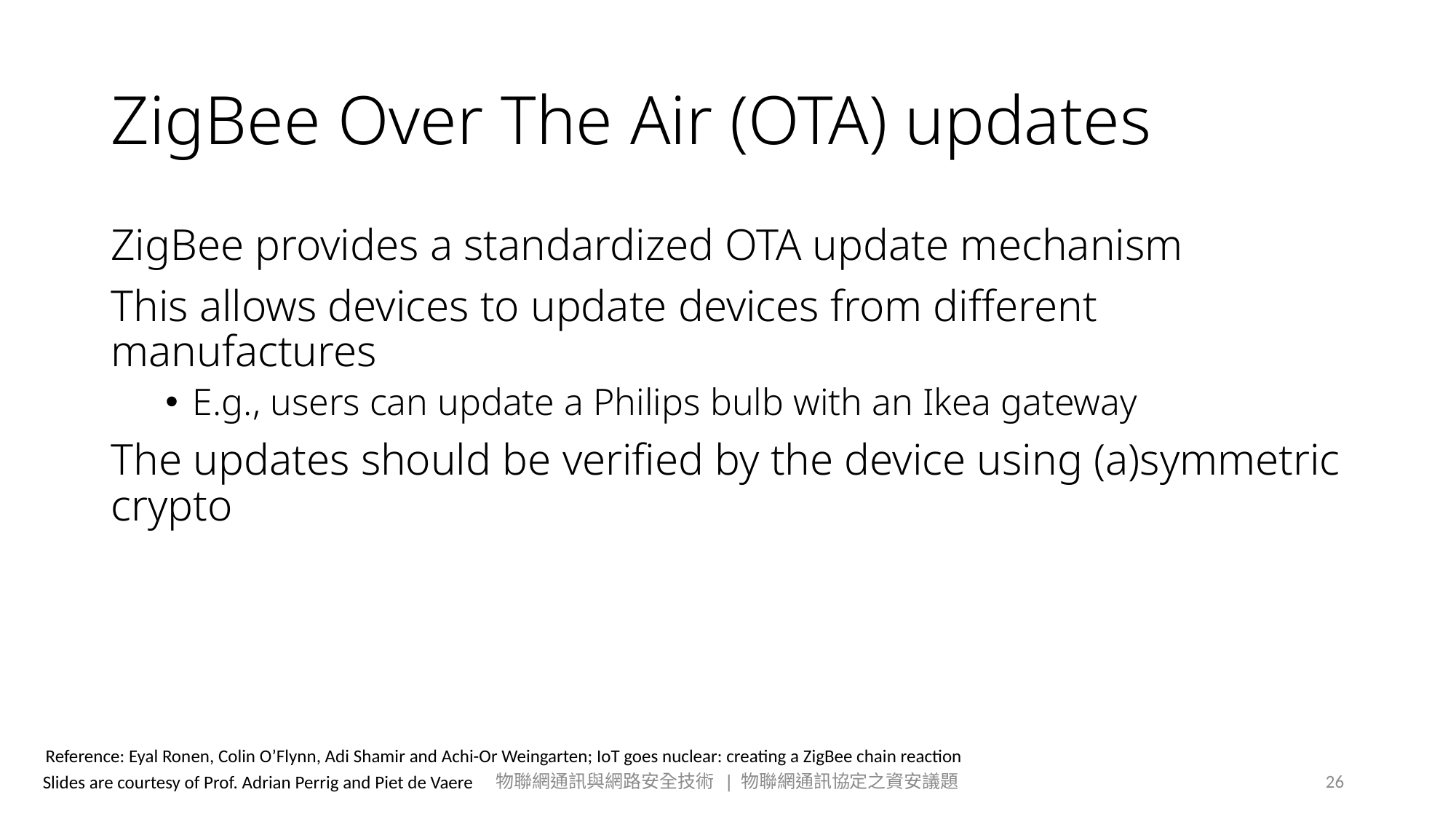

# ZigBee Over The Air (OTA) updates
ZigBee provides a standardized OTA update mechanism
This allows devices to update devices from different manufactures
E.g., users can update a Philips bulb with an Ikea gateway
The updates should be verified by the device using (a)symmetric crypto

Reference: Eyal Ronen, Colin O’Flynn, Adi Shamir and Achi-Or Weingarten; IoT goes nuclear: creating a ZigBee chain reaction
物聯網通訊與網路安全技術  | 物聯網通訊協定之資安議題
26
Slides are courtesy of Prof. Adrian Perrig and Piet de Vaere